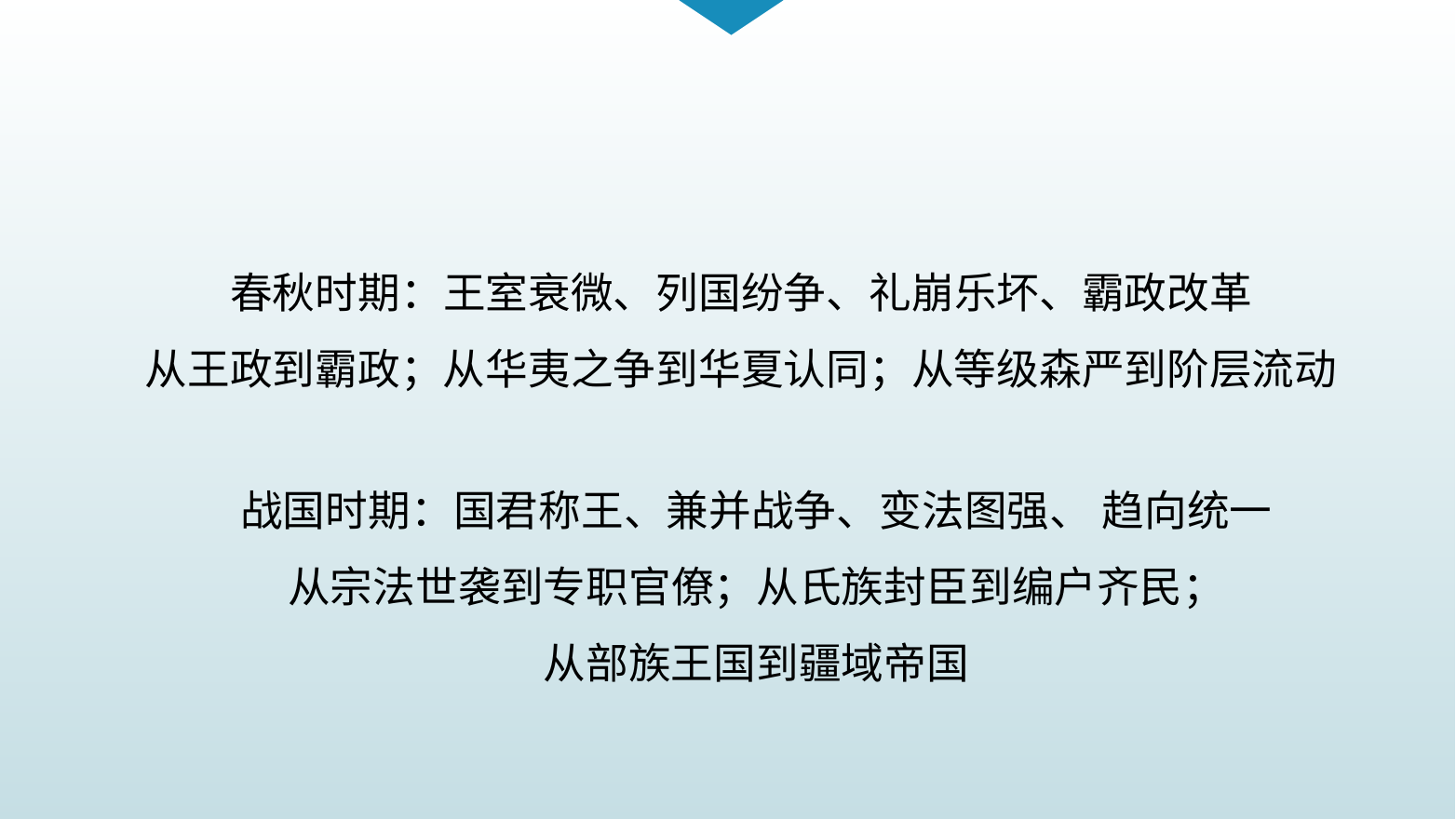

春秋时期：王室衰微、列国纷争、礼崩乐坏、霸政改革
从王政到霸政；从华夷之争到华夏认同；从等级森严到阶层流动
战国时期：国君称王、兼并战争、变法图强、 趋向统一
从宗法世袭到专职官僚；从氏族封臣到编户齐民；
从部族王国到疆域帝国